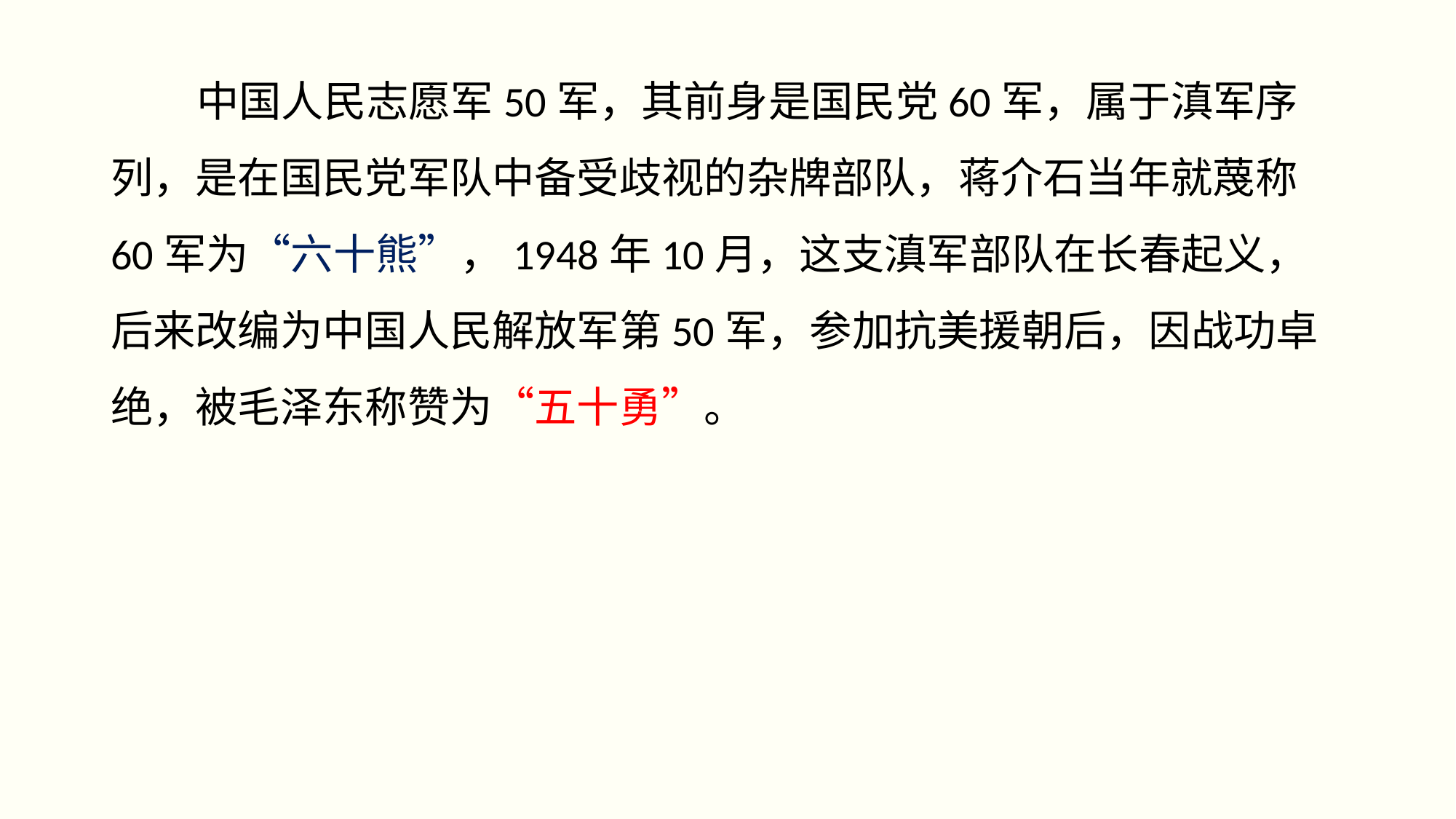

# 中国人民志愿军50军，其前身是国民党60军，属于滇军序列，是在国民党军队中备受歧视的杂牌部队，蒋介石当年就蔑称60军为“六十熊”，1948年10月，这支滇军部队在长春起义，后来改编为中国人民解放军第50军，参加抗美援朝后，因战功卓绝，被毛泽东称赞为“五十勇”。